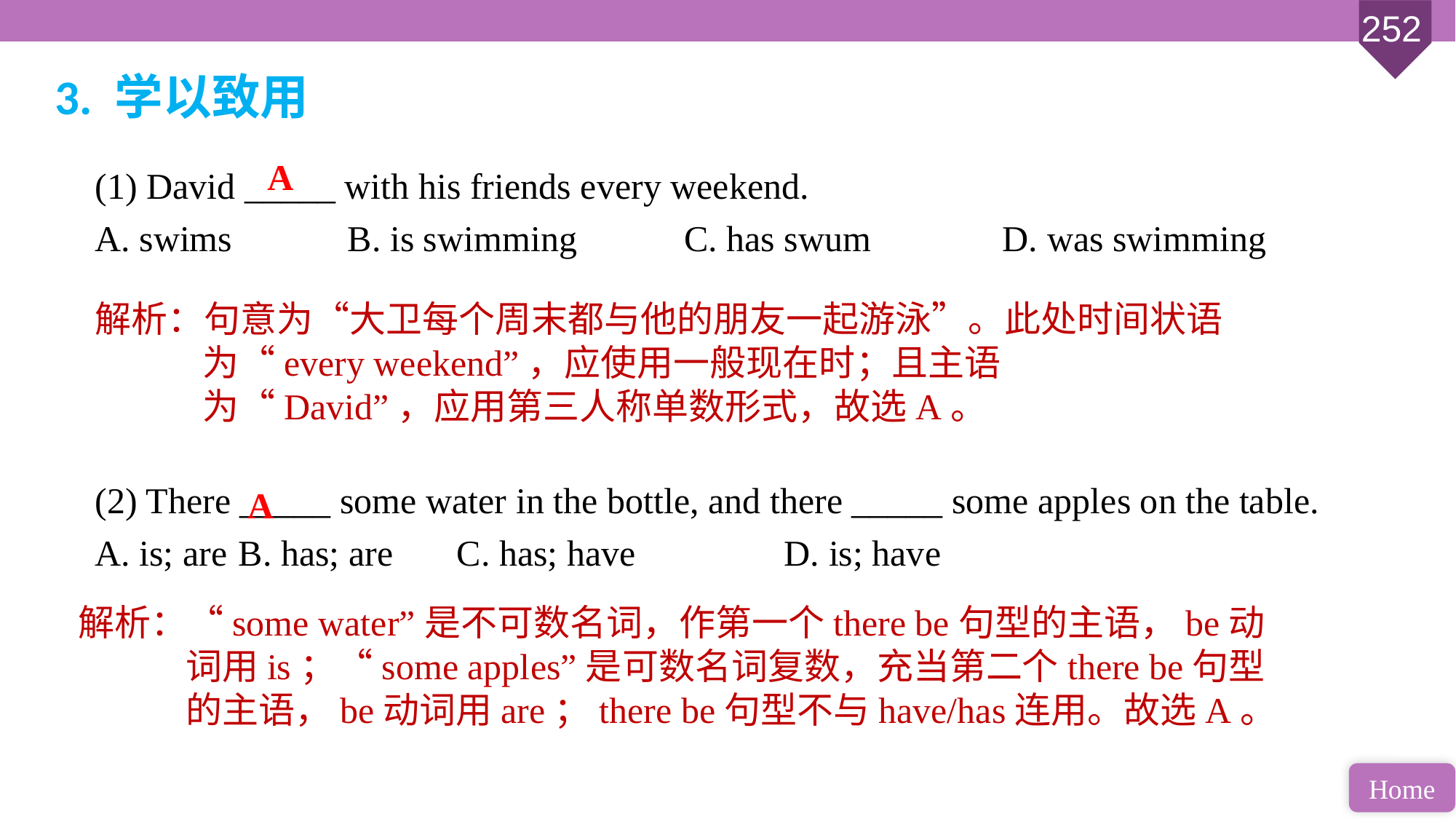

3. 学以致用
(1) David _____ with his friends every weekend.
A. swims 	B. is swimming	 C. has swum 		D. was swimming

(2) There _____ some water in the bottle, and there _____ some apples on the table.
A. is; are 	B. has; are 	C. has; have 		D. is; have
A
解析：句意为“大卫每个周末都与他的朋友一起游泳”。此处时间状语为“every weekend”，应使用一般现在时；且主语为“David”，应用第三人称单数形式，故选A。
A
解析：“some water”是不可数名词，作第一个there be句型的主语，be动词用is；“some apples”是可数名词复数，充当第二个there be句型的主语，be动词用are；there be句型不与have/has连用。故选A。